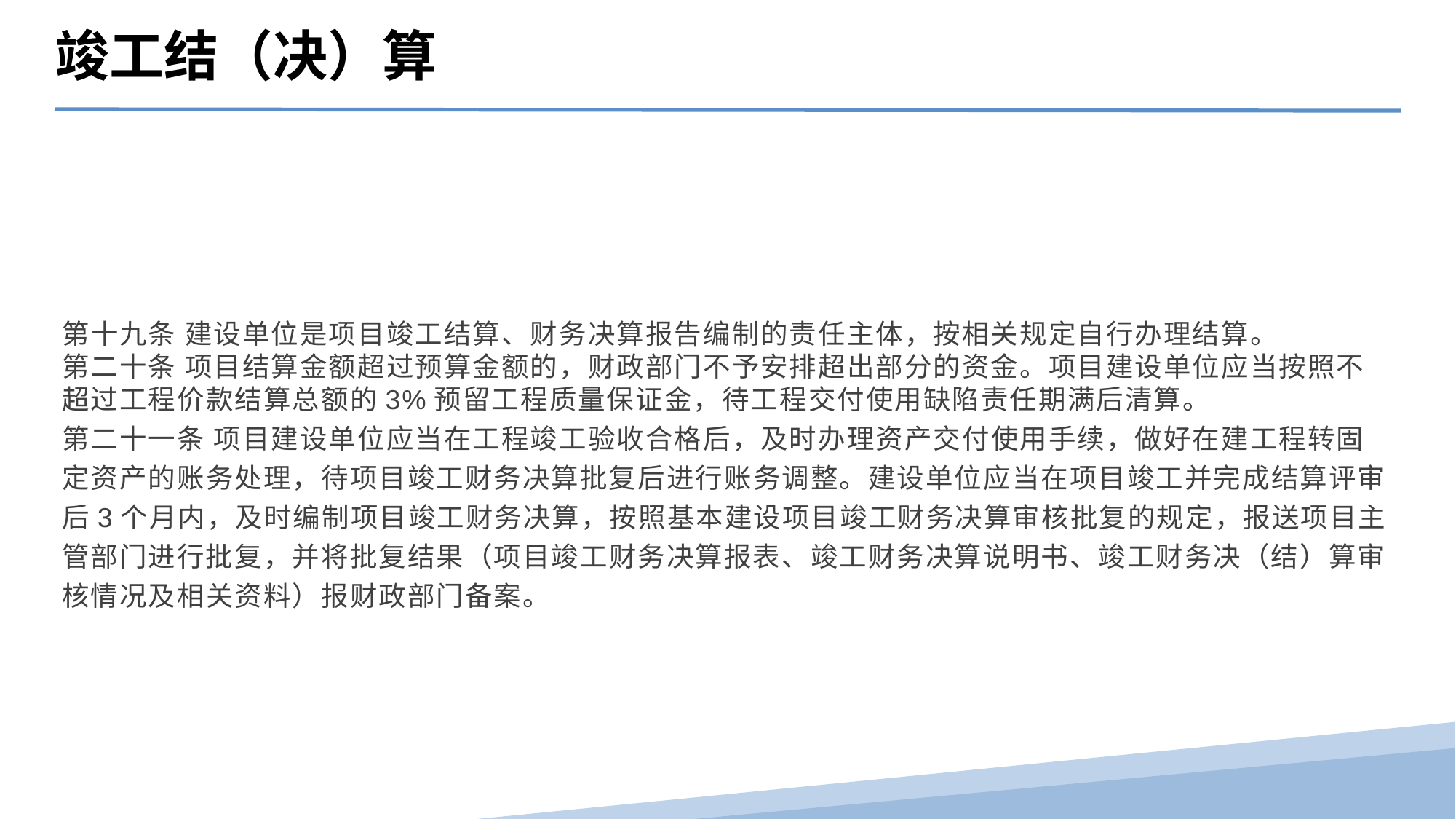

竣工结（决）算
第十九条 建设单位是项目竣工结算、财务决算报告编制的责任主体，按相关规定自行办理结算。
第二十条 项目结算金额超过预算金额的，财政部门不予安排超出部分的资金。项目建设单位应当按照不超过工程价款结算总额的3%预留工程质量保证金，待工程交付使用缺陷责任期满后清算。
第二十一条 项目建设单位应当在工程竣工验收合格后，及时办理资产交付使用手续，做好在建工程转固定资产的账务处理，待项目竣工财务决算批复后进行账务调整。建设单位应当在项目竣工并完成结算评审后3个月内，及时编制项目竣工财务决算，按照基本建设项目竣工财务决算审核批复的规定，报送项目主管部门进行批复，并将批复结果（项目竣工财务决算报表、竣工财务决算说明书、竣工财务决（结）算审核情况及相关资料）报财政部门备案。